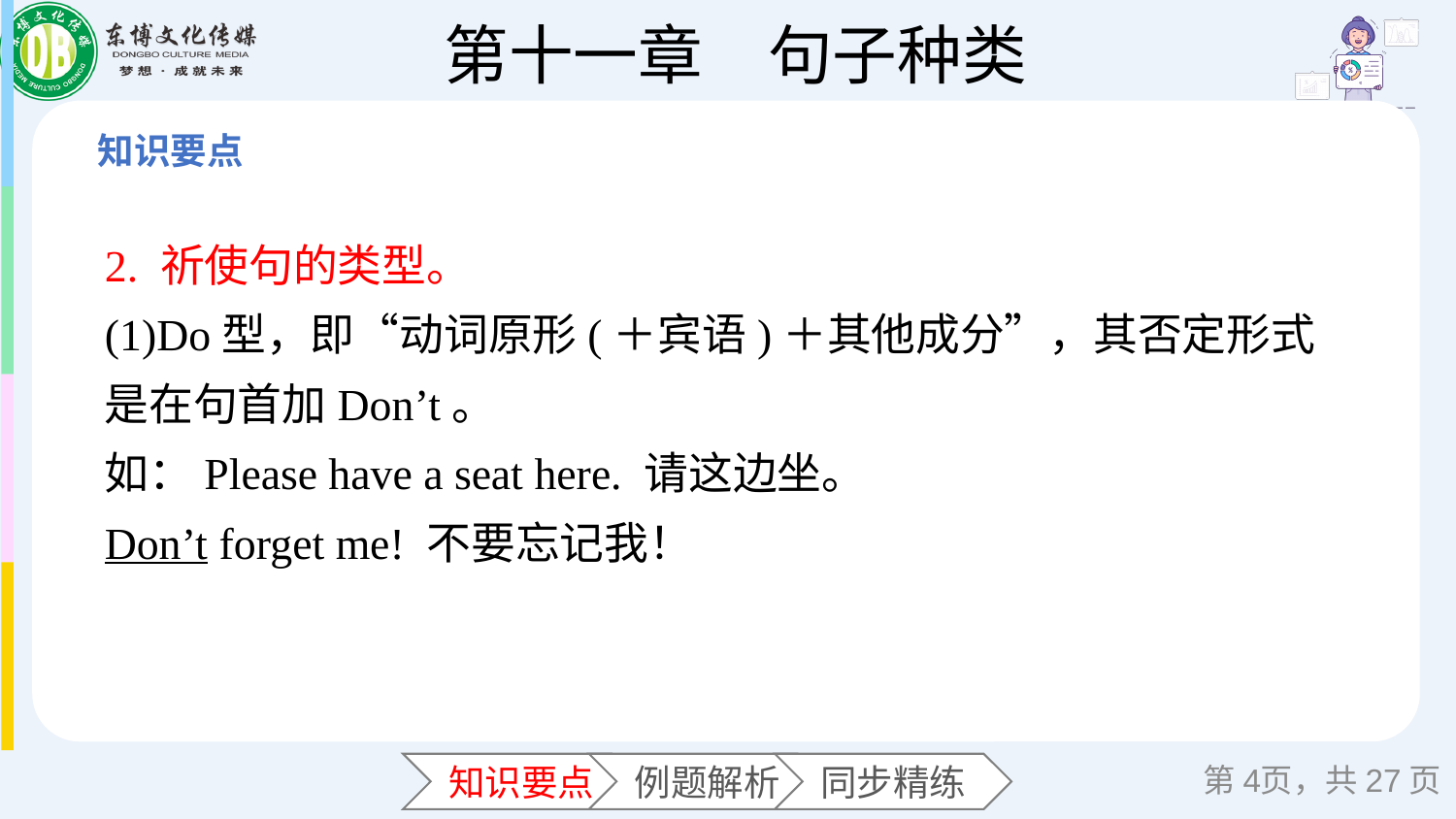

2. 祈使句的类型。
(1)Do型，即“动词原形(＋宾语)＋其他成分”，其否定形式是在句首加Don’t。
如：Please have a seat here. 请这边坐。
Don’t forget me! 不要忘记我！
第4页，共27页